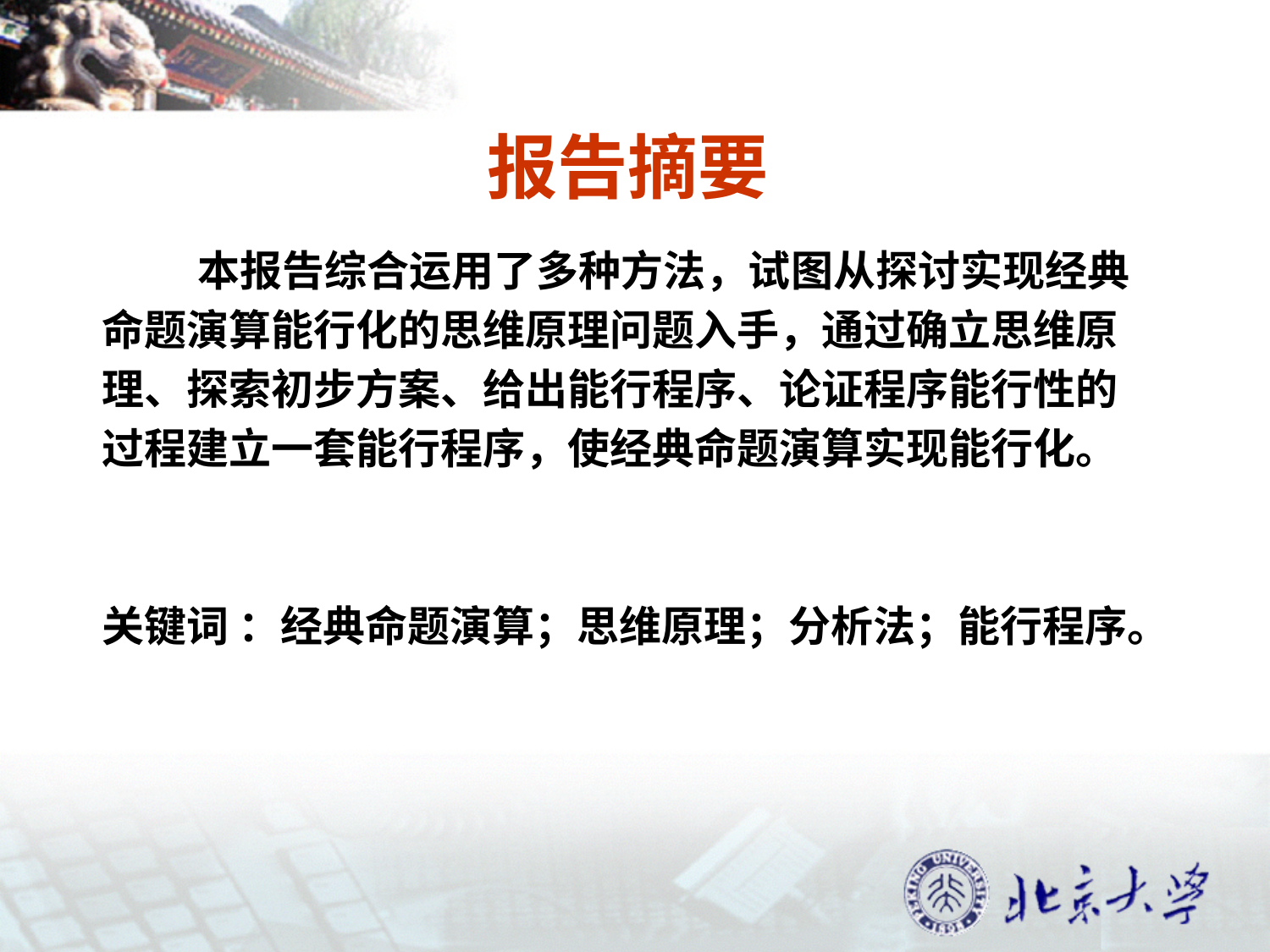

# 报告摘要
         本报告综合运用了多种方法，试图从探讨实现经典
命题演算能行化的思维原理问题入手，通过确立思维原
理、探索初步方案、给出能行程序、论证程序能行性的
过程建立一套能行程序，使经典命题演算实现能行化。

关键词 ：经典命题演算；思维原理；分析法；能行程序。